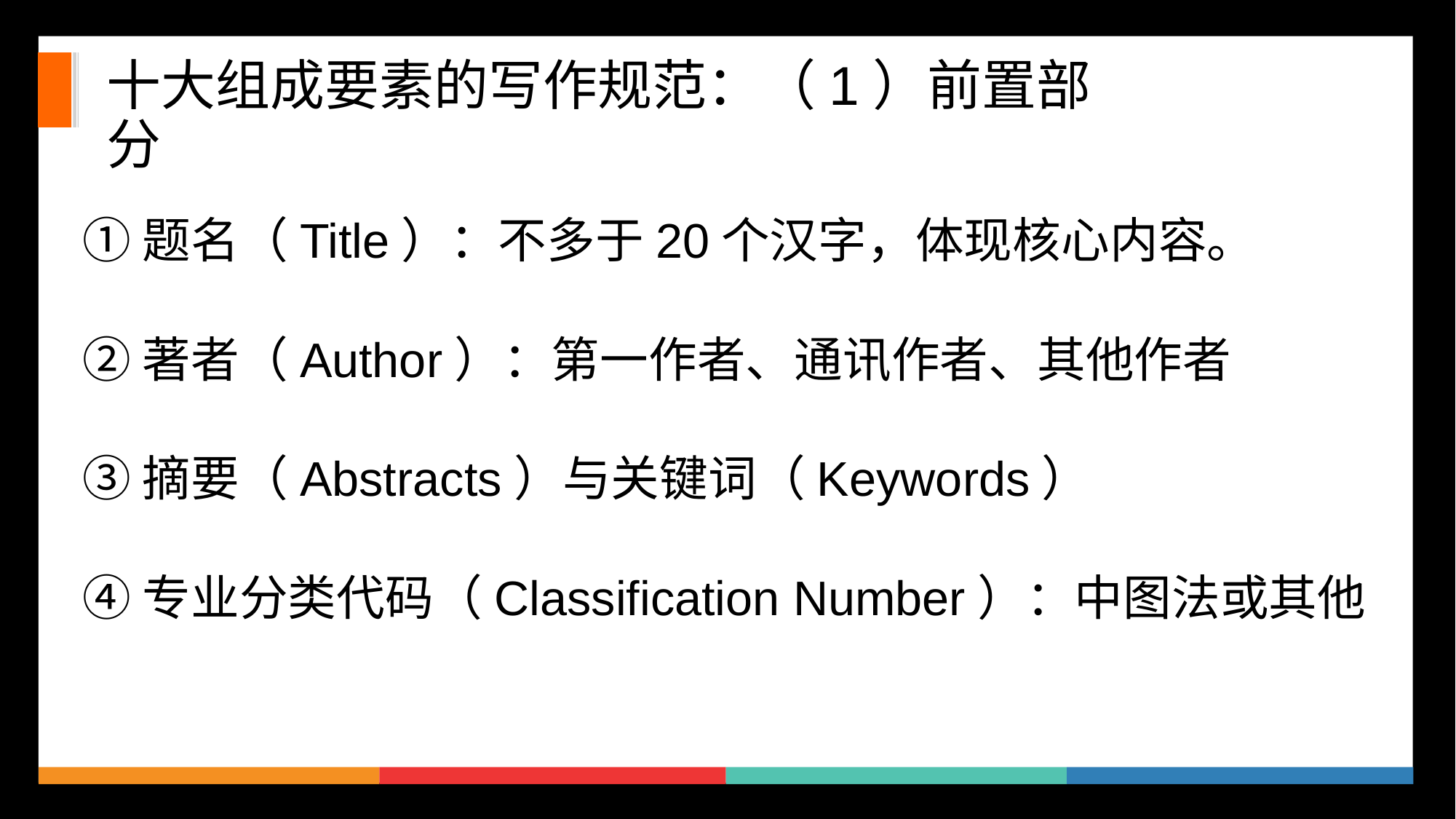

# 十大组成要素的写作规范：（1）前置部分
①题名（Title）：不多于20个汉字，体现核心内容。
②著者（Author）：第一作者、通讯作者、其他作者
③摘要（Abstracts）与关键词（Keywords）
④专业分类代码（Classification Number）：中图法或其他